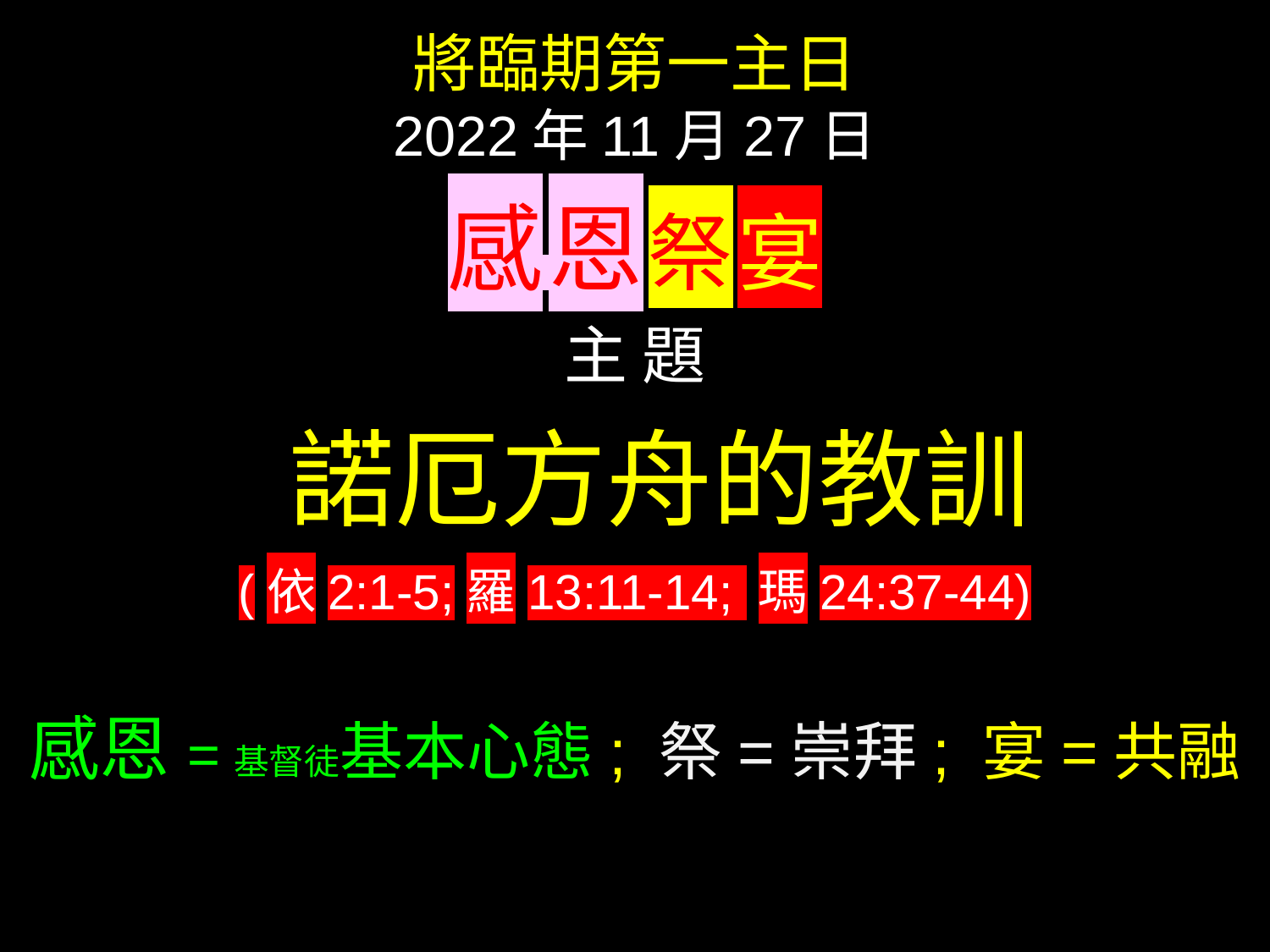

將臨期第一主日
2022年11月27日
感 恩 祭 宴

主 題
 諾厄方舟的教訓
(依2:1-5;羅13:11-14; 瑪24:37-44)

感恩=基督徒基本心態; 祭=崇拜; 宴=共融